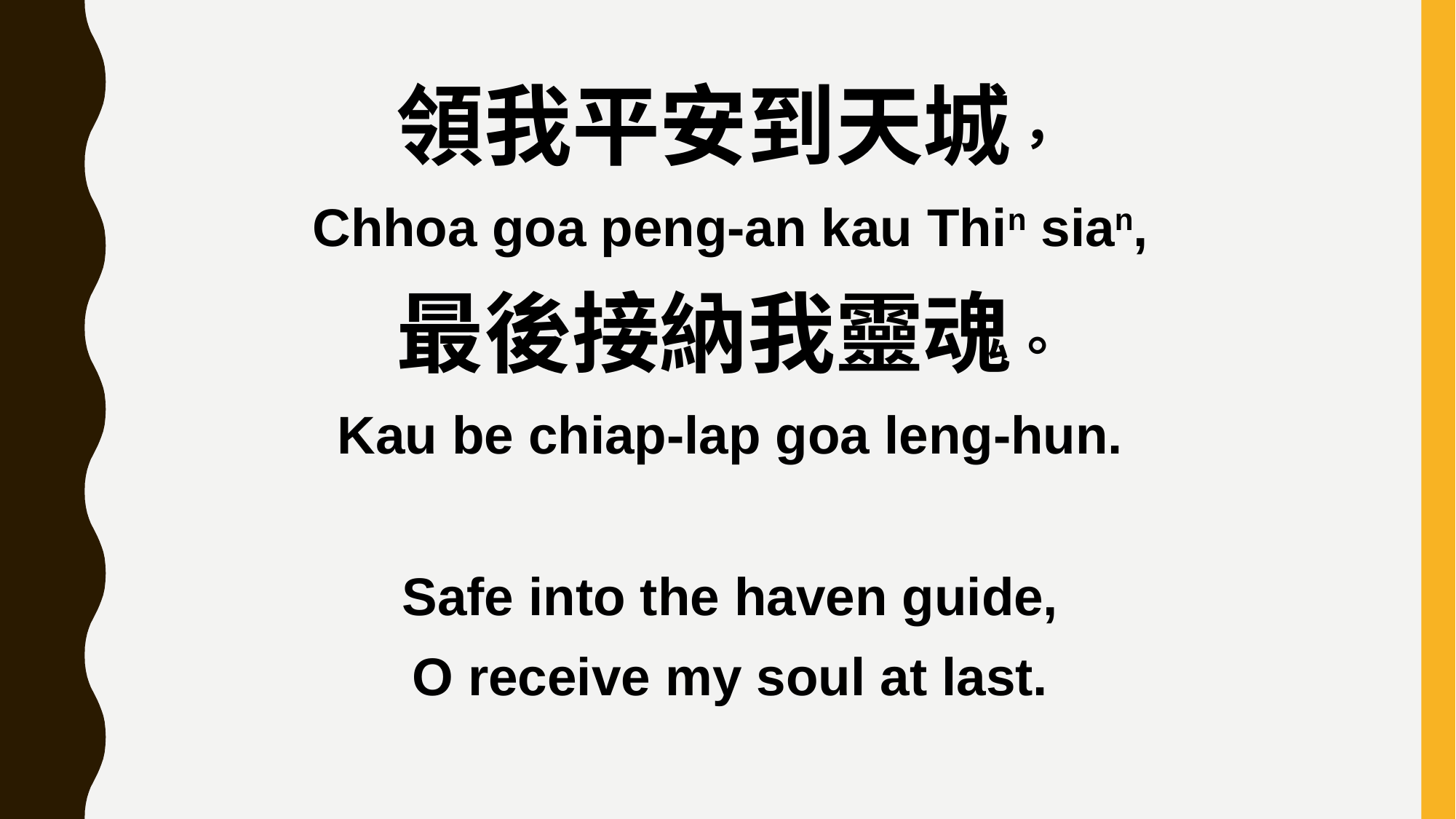

領我平安到天城，
Chhoa goa peng-an kau Thin sian,
最後接納我靈魂。
Kau be chiap-lap goa leng-hun.

Safe into the haven guide,
O receive my soul at last.